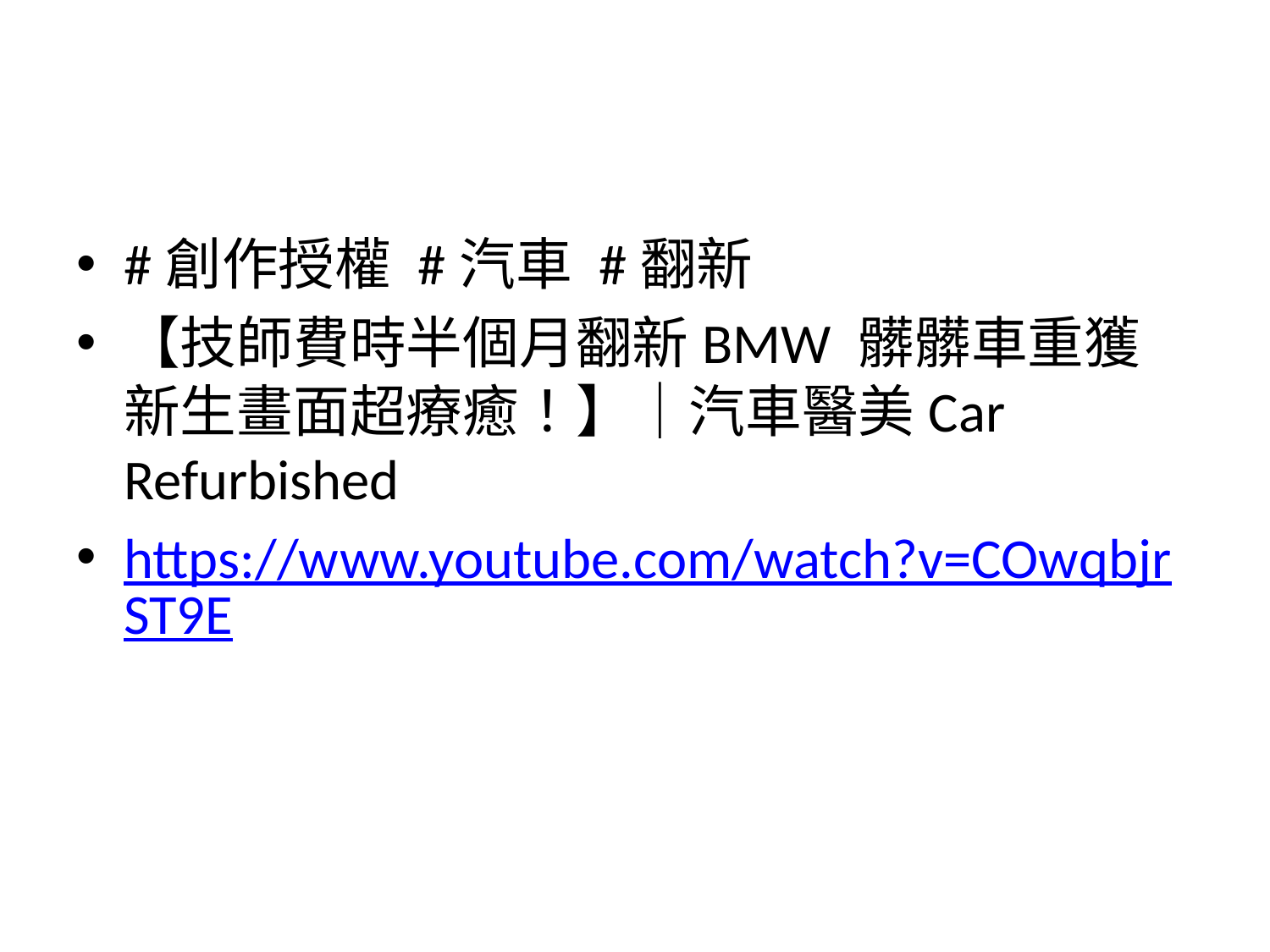

#
#創作授權 #汽車 #翻新
【技師費時半個月翻新BMW 髒髒車重獲新生畫面超療癒！】｜汽車醫美Car Refurbished
https://www.youtube.com/watch?v=COwqbjrST9E